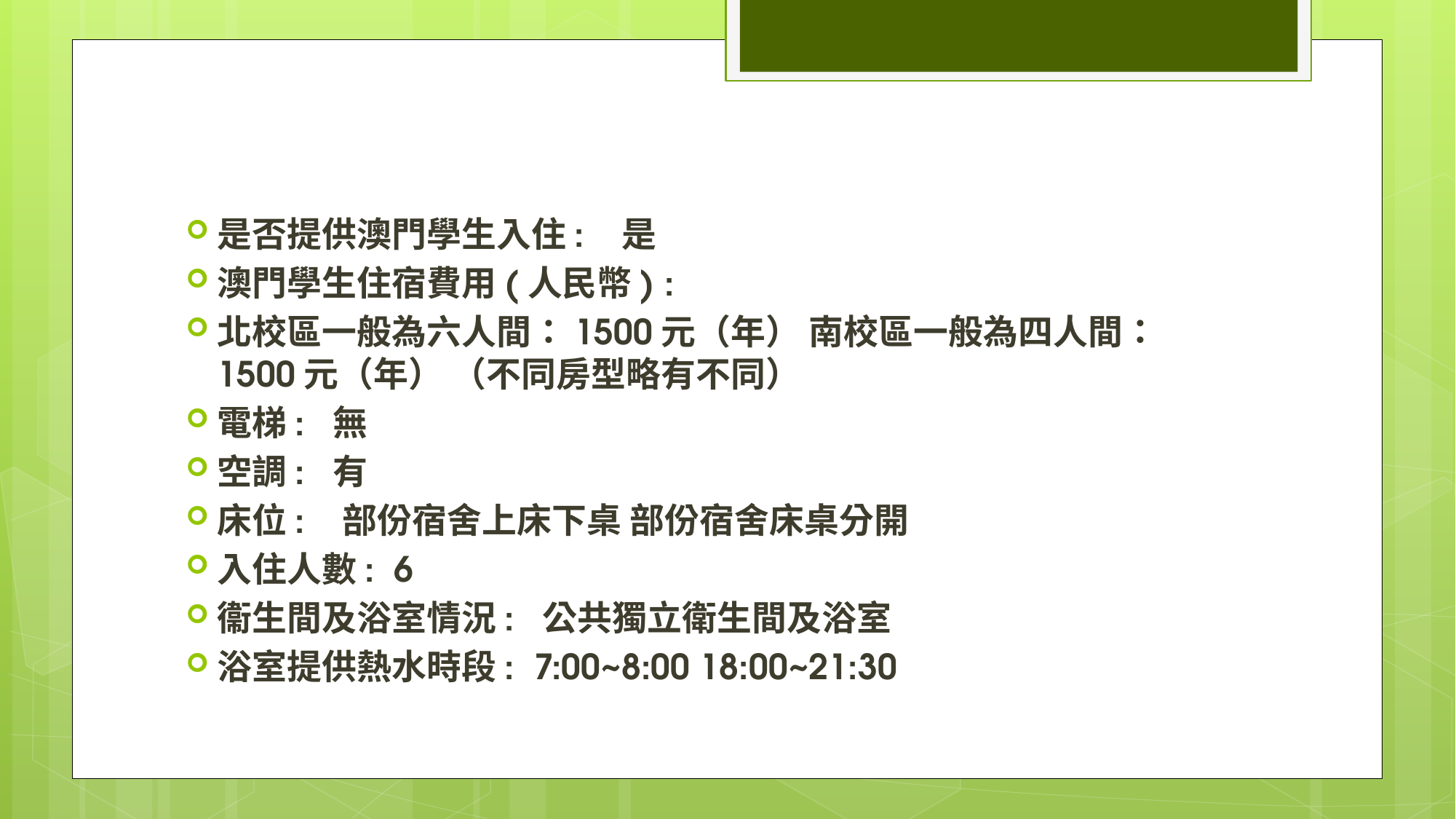

#
是否提供澳門學生入住:   是
澳門學生住宿費用(人民幣) :
北校區一般為六人間：1500元（年） 南校區一般為四人間：1500元（年） （不同房型略有不同）
電梯:  無
空調:  有
床位:   部份宿舍上床下桌 部份宿舍床桌分開
入住人數:  6
衞生間及浴室情況:  公共獨立衛生間及浴室
浴室提供熱水時段:  7:00~8:00 18:00~21:30